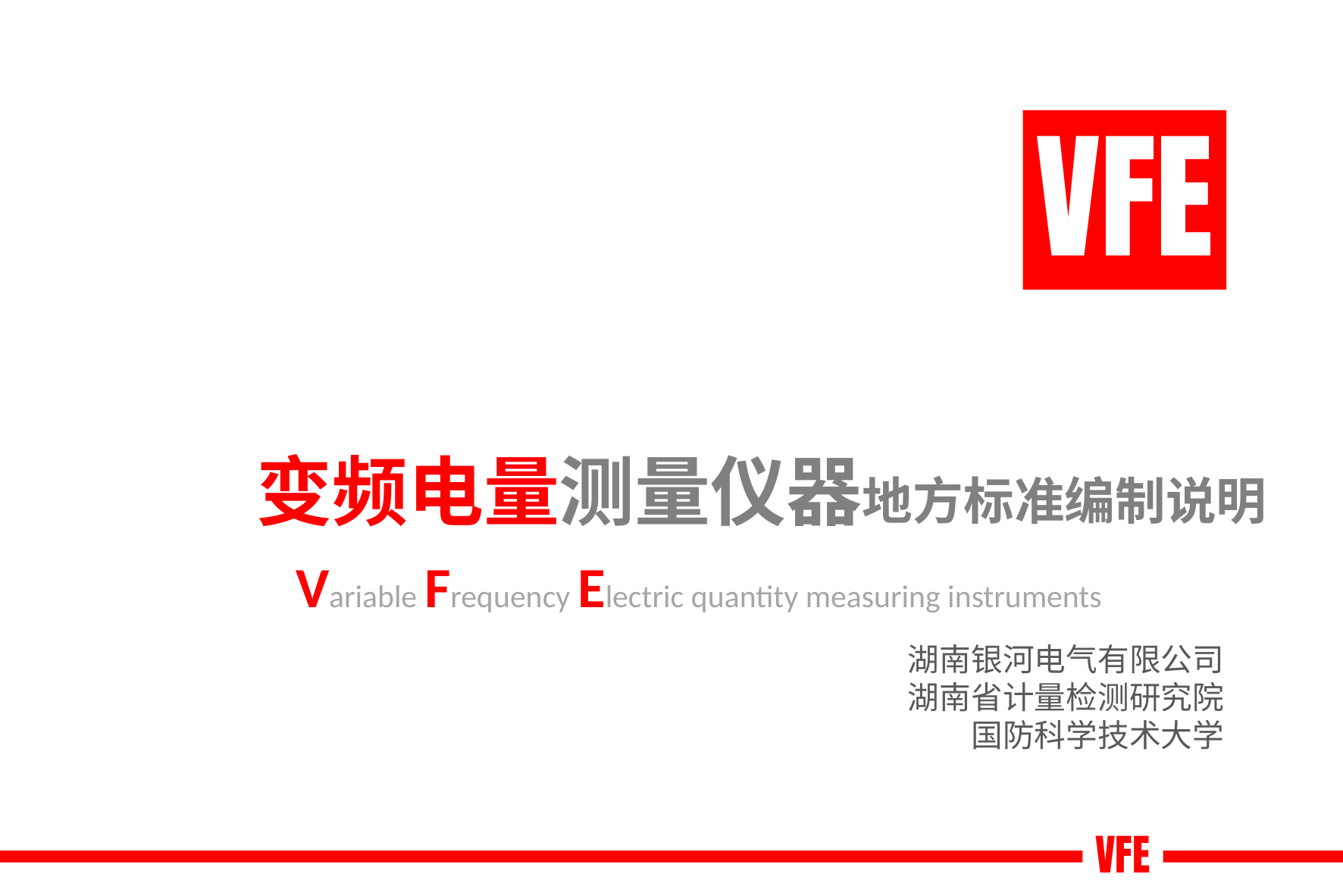

VFE
变频电量测量仪器地方标准编制说明
Variable Frequency Electric quantity measuring instruments
湖南银河电气有限公司
湖南省计量检测研究院
国防科学技术大学